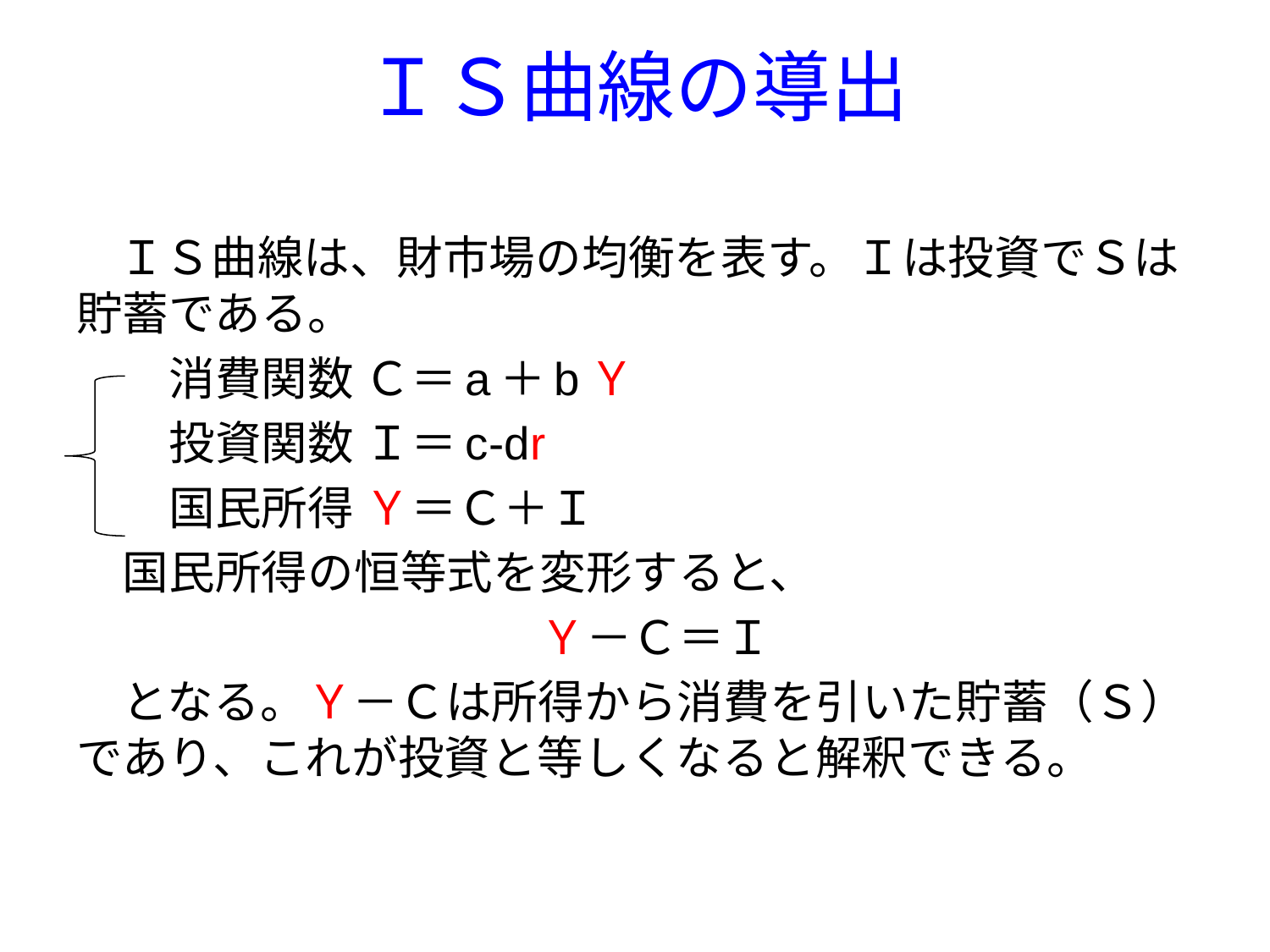

# ＩＳ曲線の導出
　ＩＳ曲線は、財市場の均衡を表す。Ｉは投資でＳは貯蓄である。
　　消費関数 Ｃ＝a＋bＹ
　　投資関数 Ｉ＝c-dr
　　国民所得 Ｙ＝Ｃ＋Ｉ
　国民所得の恒等式を変形すると、
　　　　　　　　　　Ｙ－Ｃ＝Ｉ
　となる。Ｙ－Ｃは所得から消費を引いた貯蓄（Ｓ）であり、これが投資と等しくなると解釈できる。